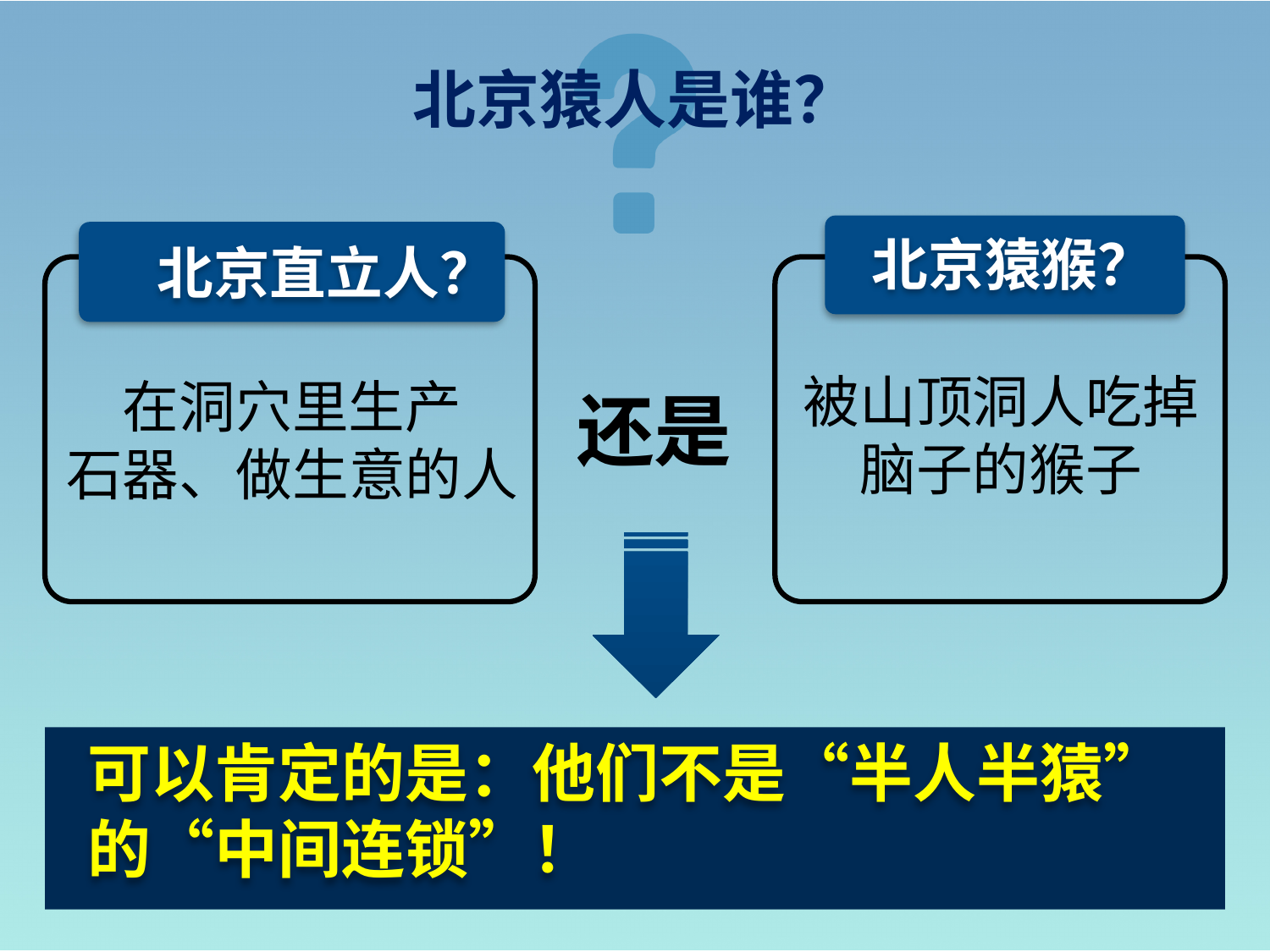

北京猿人是谁？

北京猿猴？

被山顶洞人吃掉脑子的猴子

北京直立人？

在洞穴里生产
石器、做生意的人
还是

可以肯定的是：他们不是“半人半猿”的“中间连锁”！